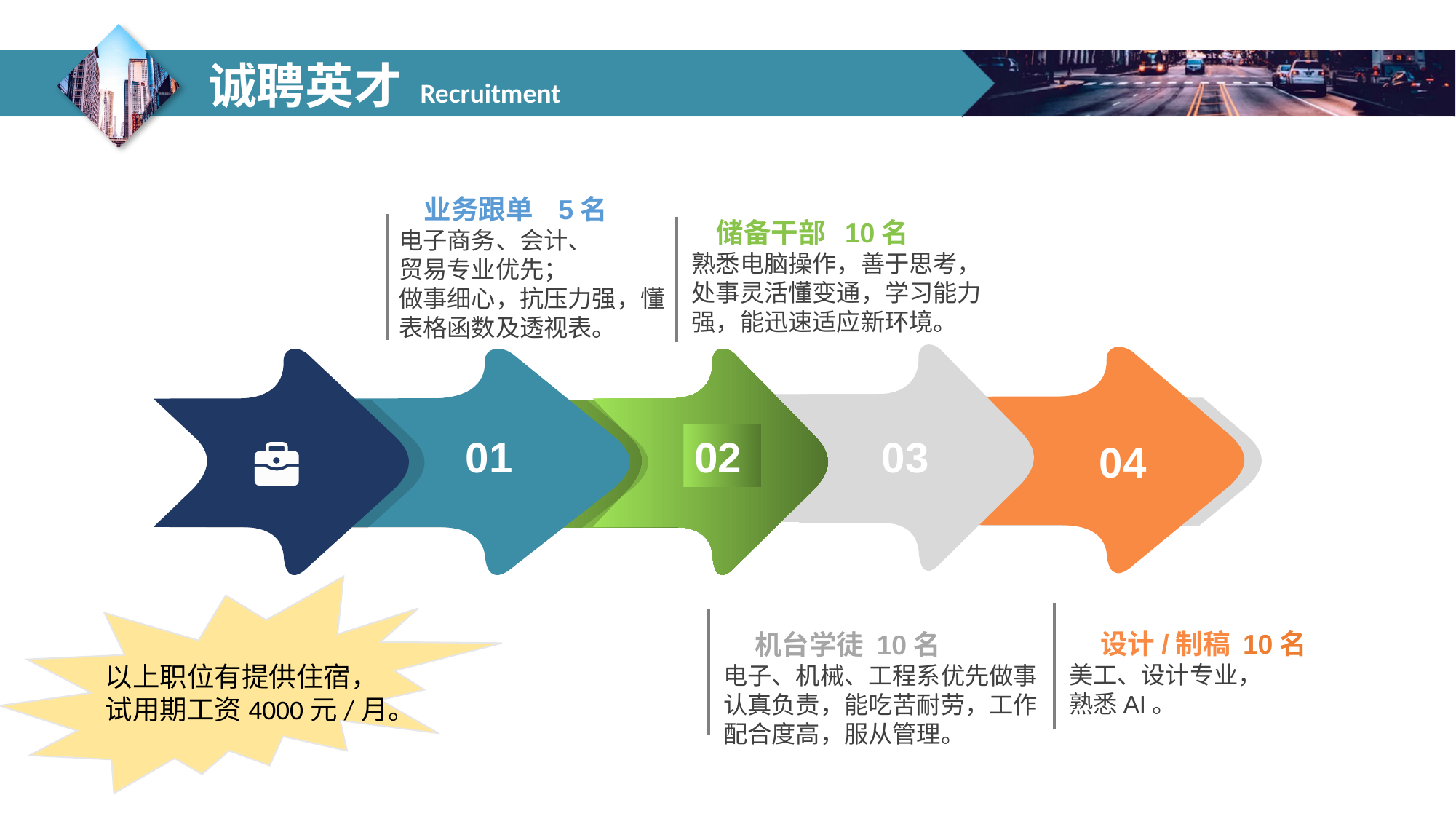

诚聘英才
Recruitment
   业务跟单   5名
电子商务、会计、
贸易专业优先；
做事细心，抗压力强，懂表格函数及透视表。

   储备干部  10名
熟悉电脑操作，善于思考，处事灵活懂变通，学习能力强，能迅速适应新环境。

04

01

02

03

    设计/制稿 10名
美工、设计专业，
熟悉AI。
    机台学徒 10名
电子、机械、工程系优先做事认真负责，能吃苦耐劳，工作配合度高，服从管理。
以上职位有提供住宿，
试用期工资4000元/月。